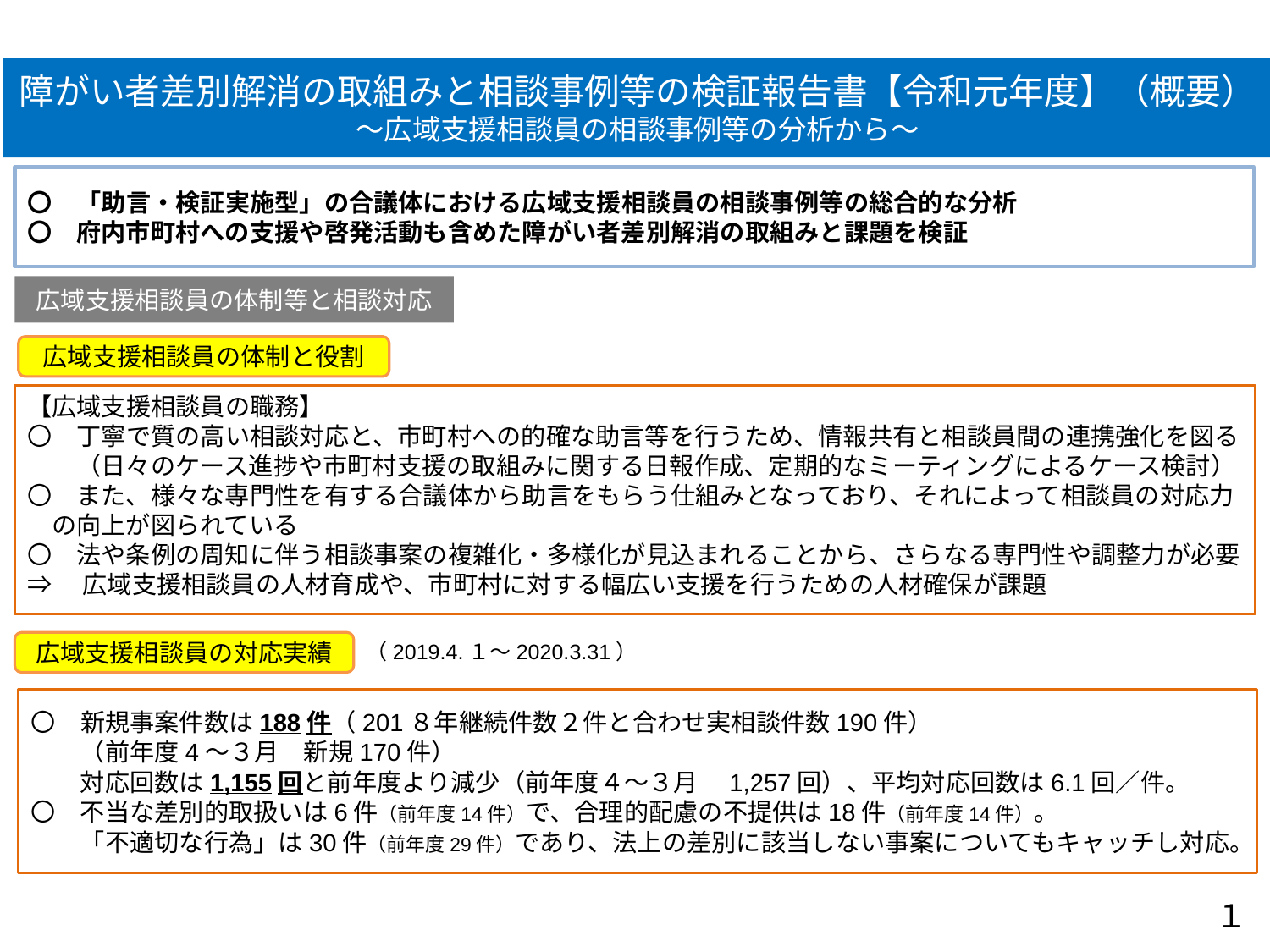

障がい者差別解消の取組みと相談事例等の検証報告書【令和元年度】（概要）
～広域支援相談員の相談事例等の分析から～
〇　「助言・検証実施型」の合議体における広域支援相談員の相談事例等の総合的な分析
〇　府内市町村への支援や啓発活動も含めた障がい者差別解消の取組みと課題を検証
広域支援相談員の体制等と相談対応
広域支援相談員の体制と役割
【広域支援相談員の職務】
〇　丁寧で質の高い相談対応と、市町村への的確な助言等を行うため、情報共有と相談員間の連携強化を図る
　　（日々のケース進捗や市町村支援の取組みに関する日報作成、定期的なミーティングによるケース検討）
〇　また、様々な専門性を有する合議体から助言をもらう仕組みとなっており、それによって相談員の対応力
　の向上が図られている
〇　法や条例の周知に伴う相談事案の複雑化・多様化が見込まれることから、さらなる専門性や調整力が必要
⇒　広域支援相談員の人材育成や、市町村に対する幅広い支援を行うための人材確保が課題
広域支援相談員の対応実績
（2019.4.１～2020.3.31）
〇　新規事案件数は188件（201８年継続件数２件と合わせ実相談件数190件）
　　（前年度4～３月　新規170件）
　　対応回数は1,155回と前年度より減少（前年度４～３月　1,257回）、平均対応回数は6.1回／件。
〇　不当な差別的取扱いは6件（前年度14件）で、合理的配慮の不提供は18件（前年度14件）。
　　「不適切な行為」は30件（前年度29件）であり、法上の差別に該当しない事案についてもキャッチし対応。
１